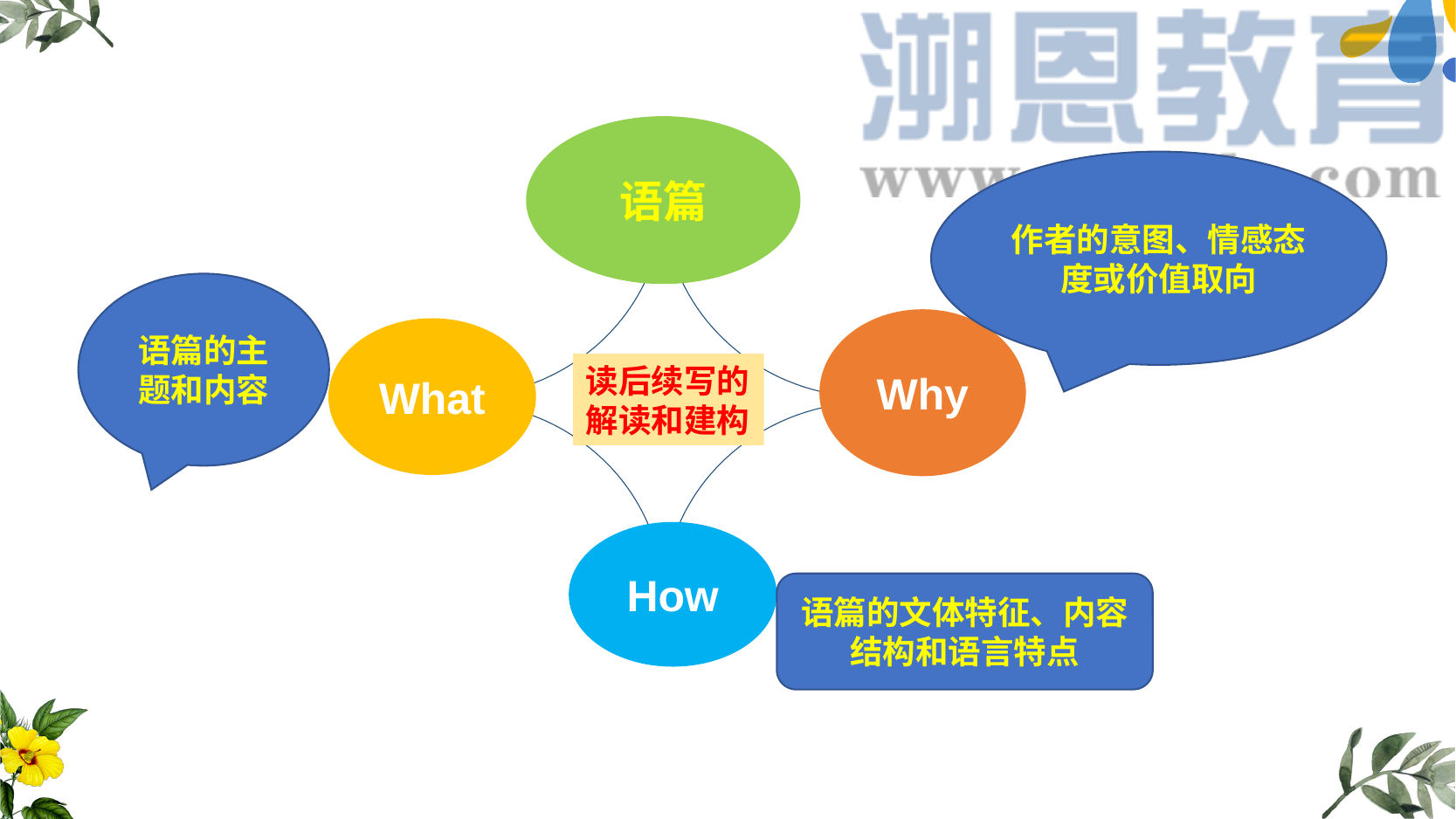

语篇
作者的意图、情感态度或价值取向
语篇的主题和内容
Why
What
读后续写的
解读和建构

How
语篇的文体特征、内容结构和语言特点